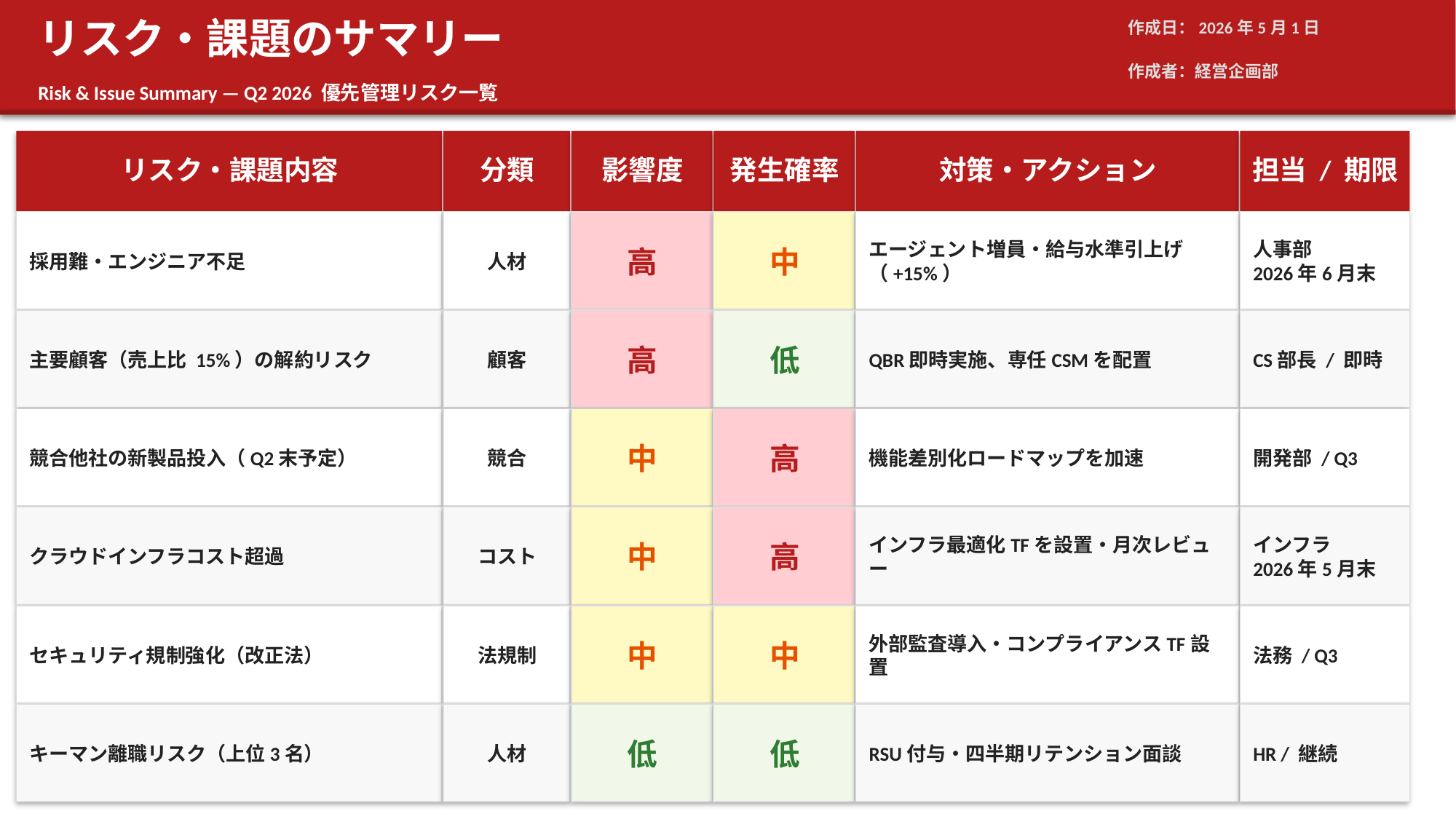

リスク・課題のサマリー
作成日：2026年5月1日
作成者：経営企画部
Risk & Issue Summary — Q2 2026 優先管理リスク一覧

リスク・課題内容
分類
影響度
発生確率
対策・アクション
担当 / 期限

エージェント増員・給与水準引上げ（+15%）
人事部
2026年6月末
高
中
採用難・エンジニア不足
人材

高
低
主要顧客（売上比 15%）の解約リスク
顧客
QBR即時実施、専任CSMを配置
CS部長 / 即時

中
高
競合他社の新製品投入（Q2末予定）
競合
機能差別化ロードマップを加速
開発部 / Q3

インフラ
2026年5月末
中
高
クラウドインフラコスト超過
コスト
インフラ最適化TFを設置・月次レビュー

中
中
セキュリティ規制強化（改正法）
法規制
外部監査導入・コンプライアンスTF設置
法務 / Q3

低
低
キーマン離職リスク（上位3名）
人材
RSU付与・四半期リテンション面談
HR / 継続